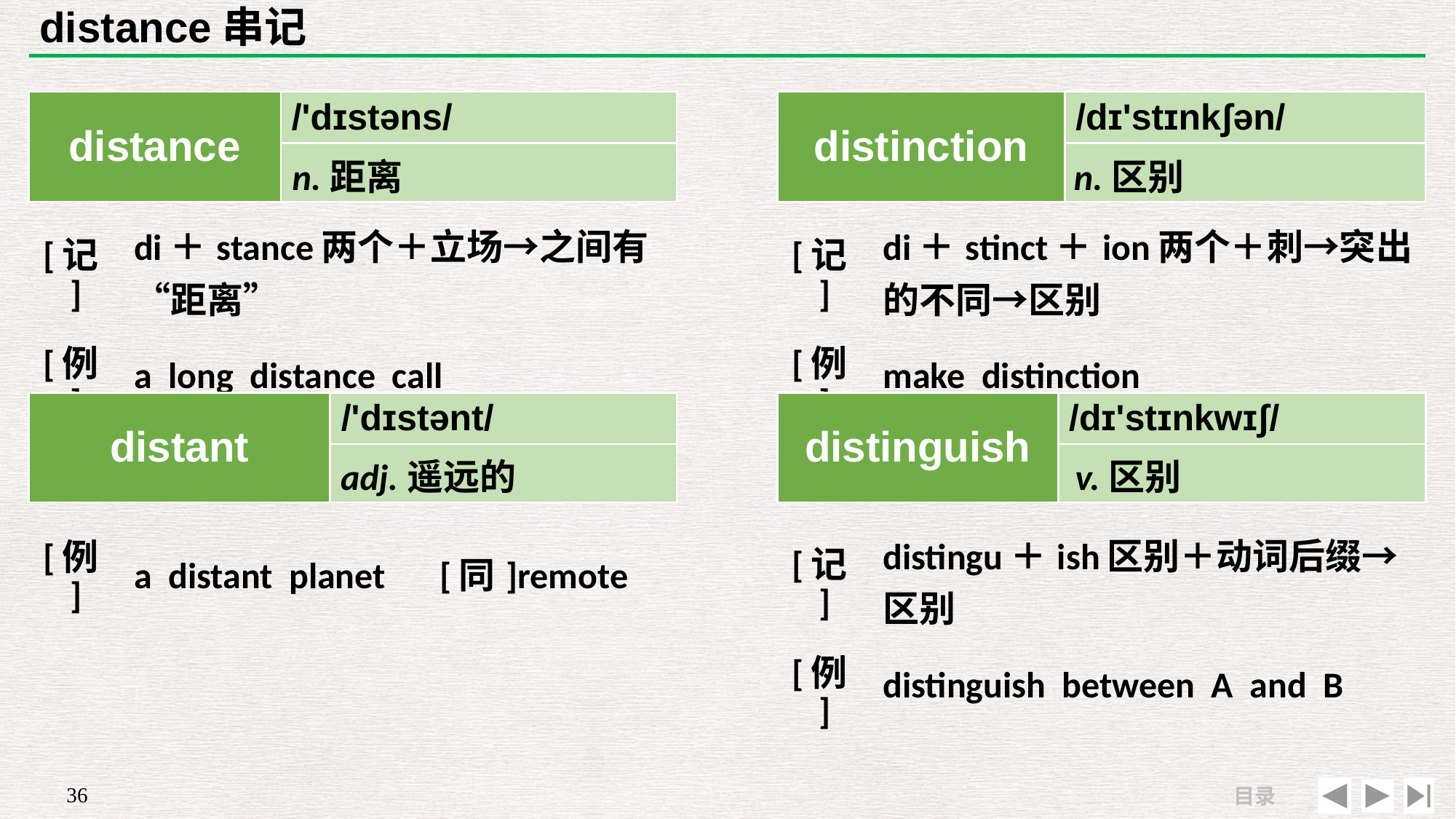

# distance串记

| distance | /'dɪstəns/ |
| --- | --- |
|  |  |
| distinction | /dɪ'stɪnkʃən/ |
| --- | --- |
|  |  |
n.距离
n.区别
| [记] | di＋stance两个＋立场→之间有“距离” |
| --- | --- |
| [例] | a long distance call |
| [记] | di＋stinct＋ion两个＋刺→突出的不同→区别 |
| --- | --- |
| [例] | make distinction |
| distant | /'dɪstənt/ |
| --- | --- |
|  |  |
| distinguish | /dɪ'stɪnkwɪʃ/ |
| --- | --- |
|  |  |
adj.遥远的
v.区别
|  |  |
| --- | --- |
| [例] | a distant planet　[同]remote |
| [记] | distingu＋ish区别＋动词后缀→ 区别 |
| --- | --- |
| [例] | distinguish between A and B |